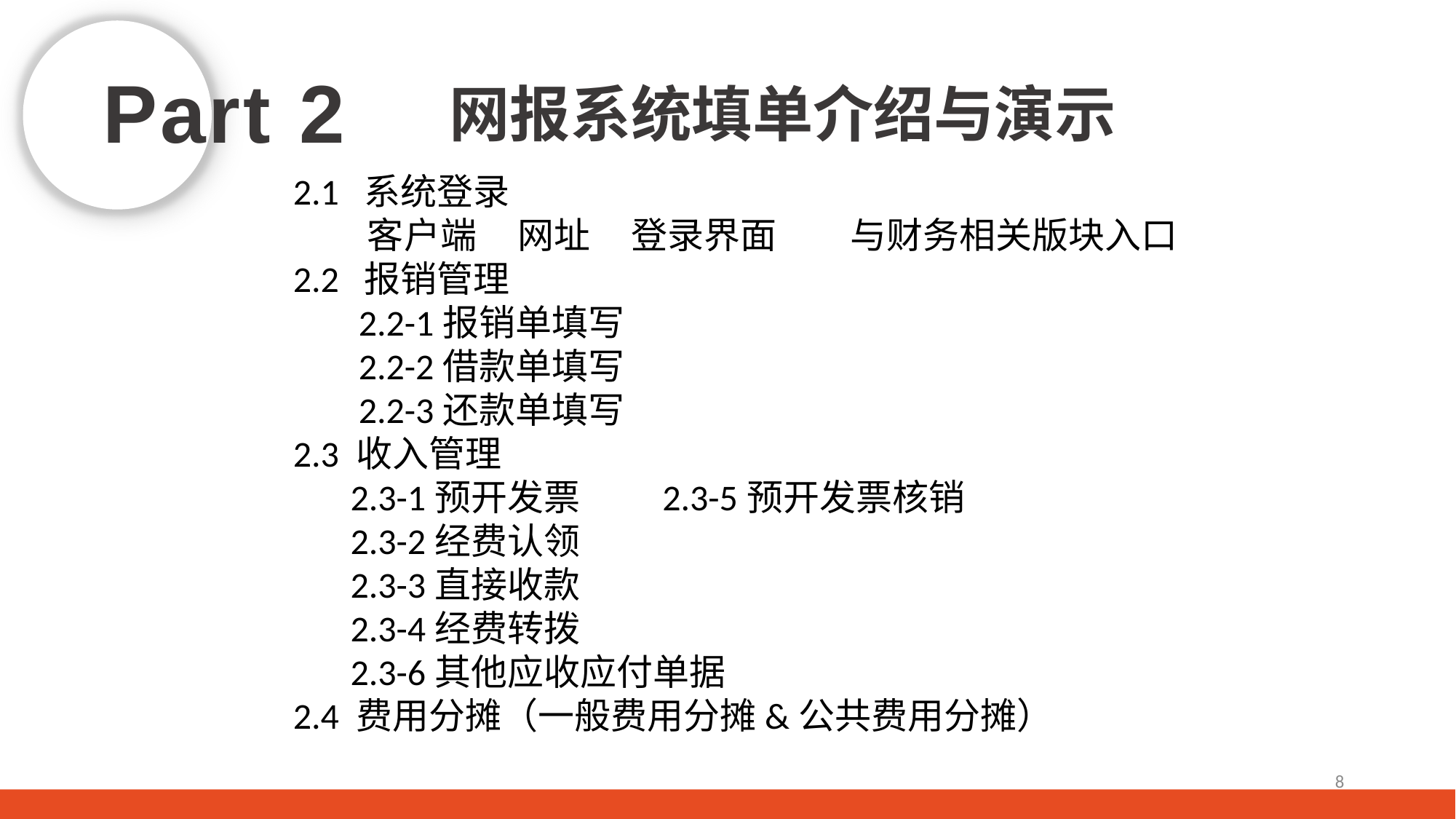

网报系统填单介绍与演示
Part 2
2.1  系统登录
        客户端     网址     登录界面         与财务相关版块入口
2.2  报销管理
        2.2-1报销单填写
        2.2-2借款单填写
        2.2-3还款单填写
2.3 收入管理
       2.3-1预开发票         2.3-5预开发票核销
       2.3-2经费认领
       2.3-3直接收款
       2.3-4经费转拨
       2.3-6其他应收应付单据
2.4 费用分摊（一般费用分摊&公共费用分摊）

8